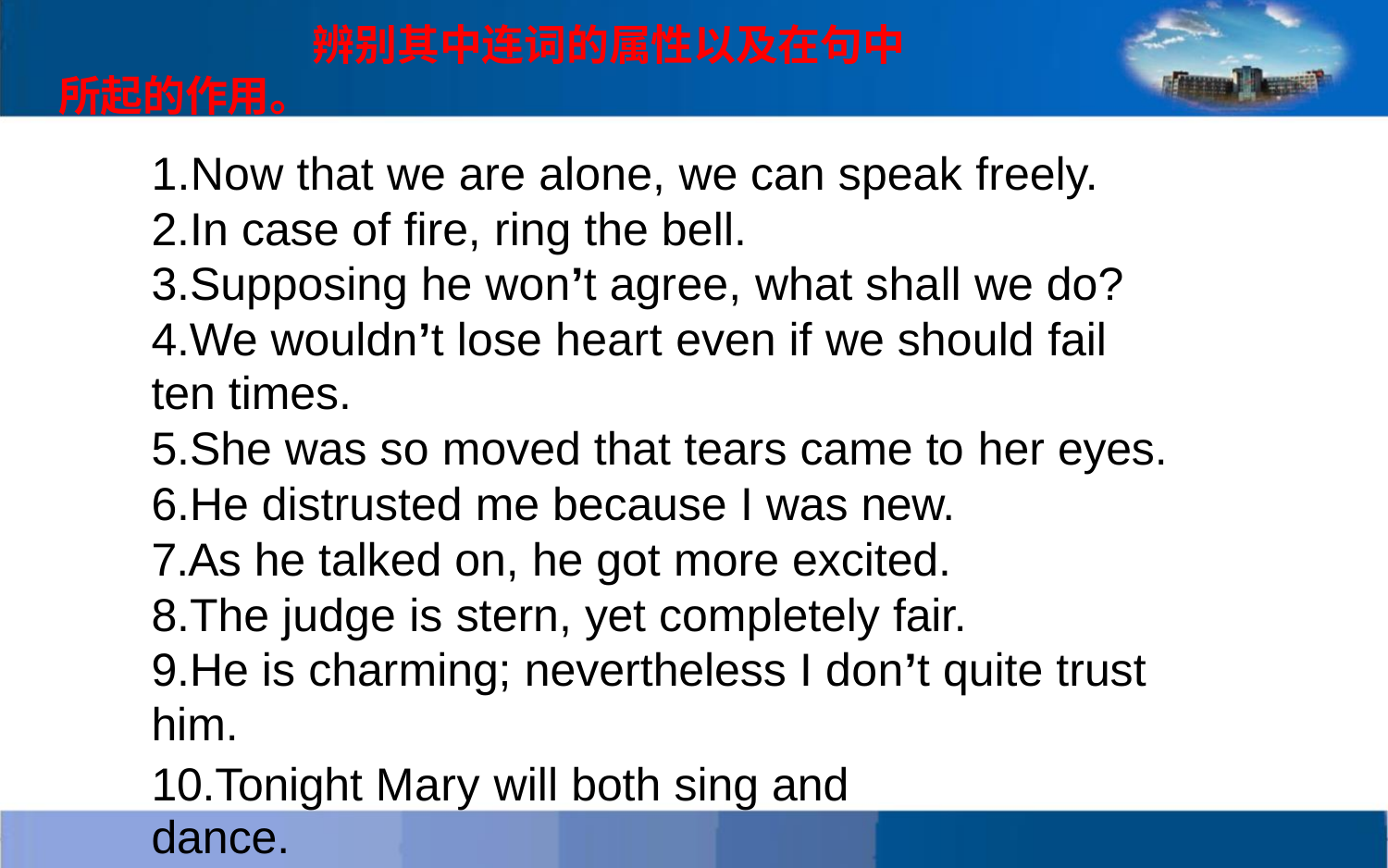

辨别其中连词的属性以及在句中
所起的作用。
1.Now that we are alone, we can speak freely.
2.In case of fire, ring the bell.
3.Supposing he won’t agree, what shall we do?
4.We wouldn’t lose heart even if we should fail
ten times.
5.She was so moved that tears came to her eyes.
6.He distrusted me because I was new.
7.As he talked on, he got more excited.
8.The judge is stern, yet completely fair.
9.He is charming; nevertheless I don’t quite trust
him.
10.Tonight Mary will both sing and dance.